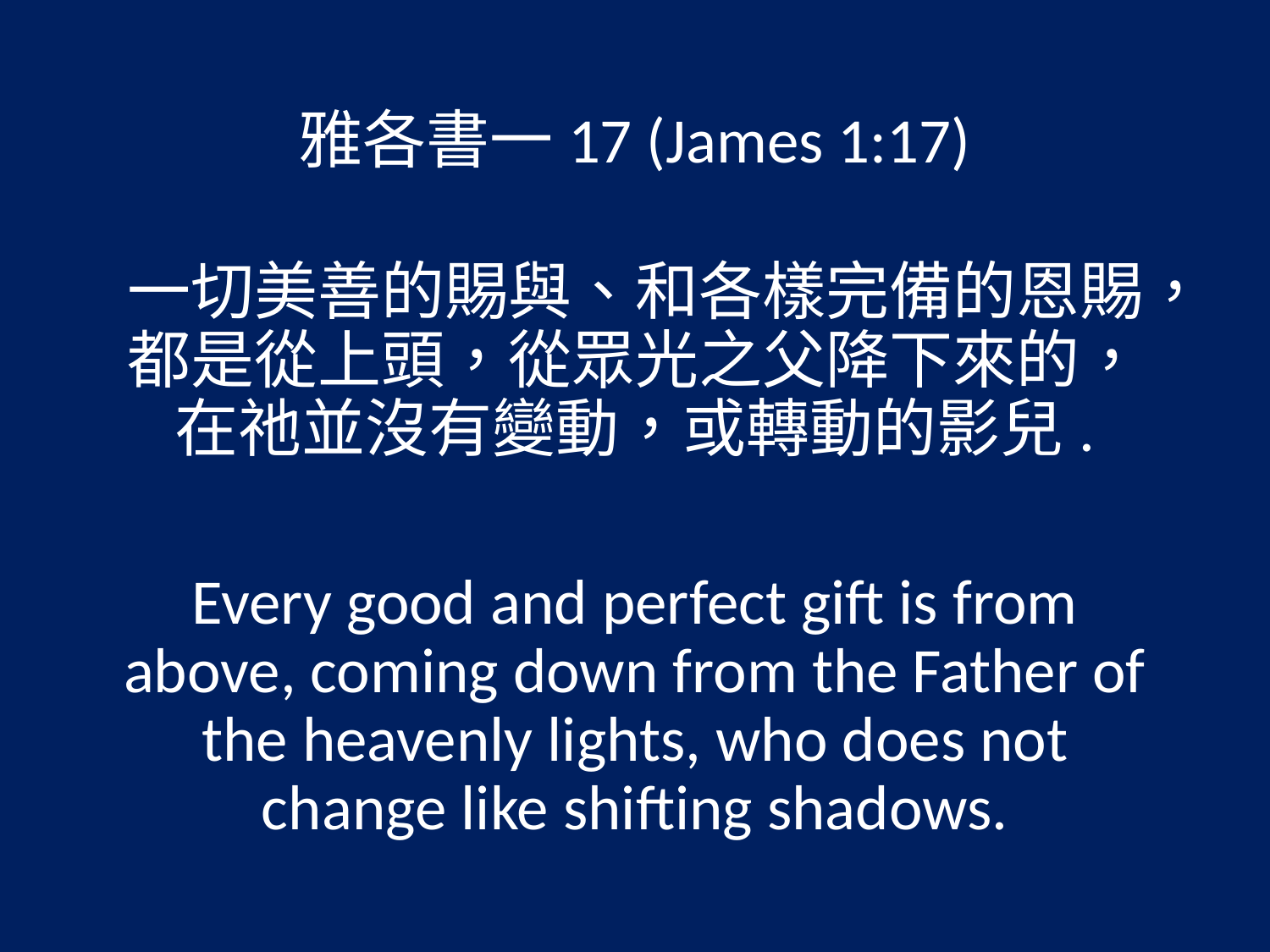

# 雅各書一17 (James 1:17)
一切美善的賜與、和各樣完備的恩賜，都是從上頭，從眾光之父降下來的，在祂並沒有變動，或轉動的影兒.

Every good and perfect gift is from above, coming down from the Father of the heavenly lights, who does not change like shifting shadows.